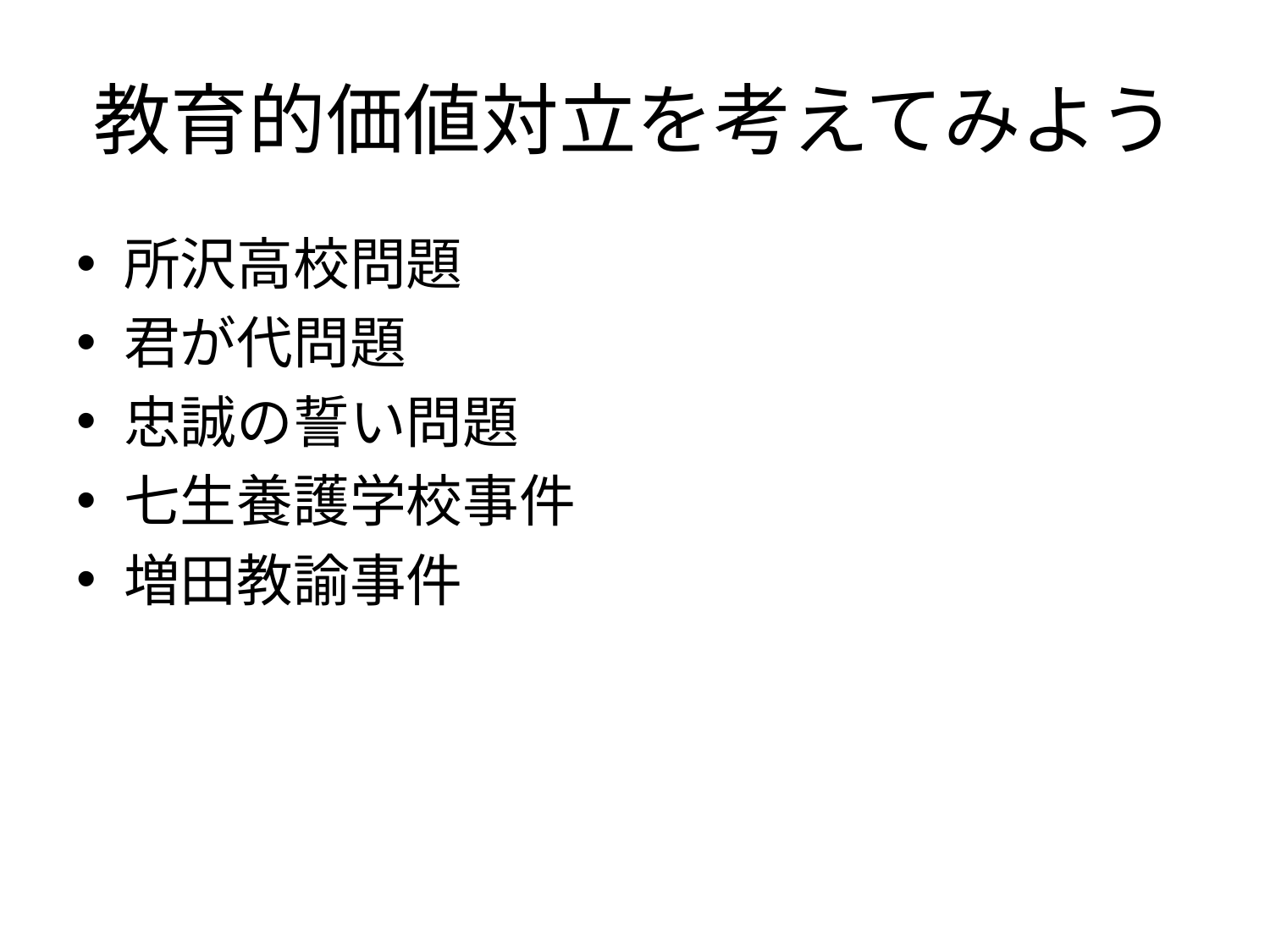

# 教育的価値対立を考えてみよう
所沢高校問題
君が代問題
忠誠の誓い問題
七生養護学校事件
増田教諭事件